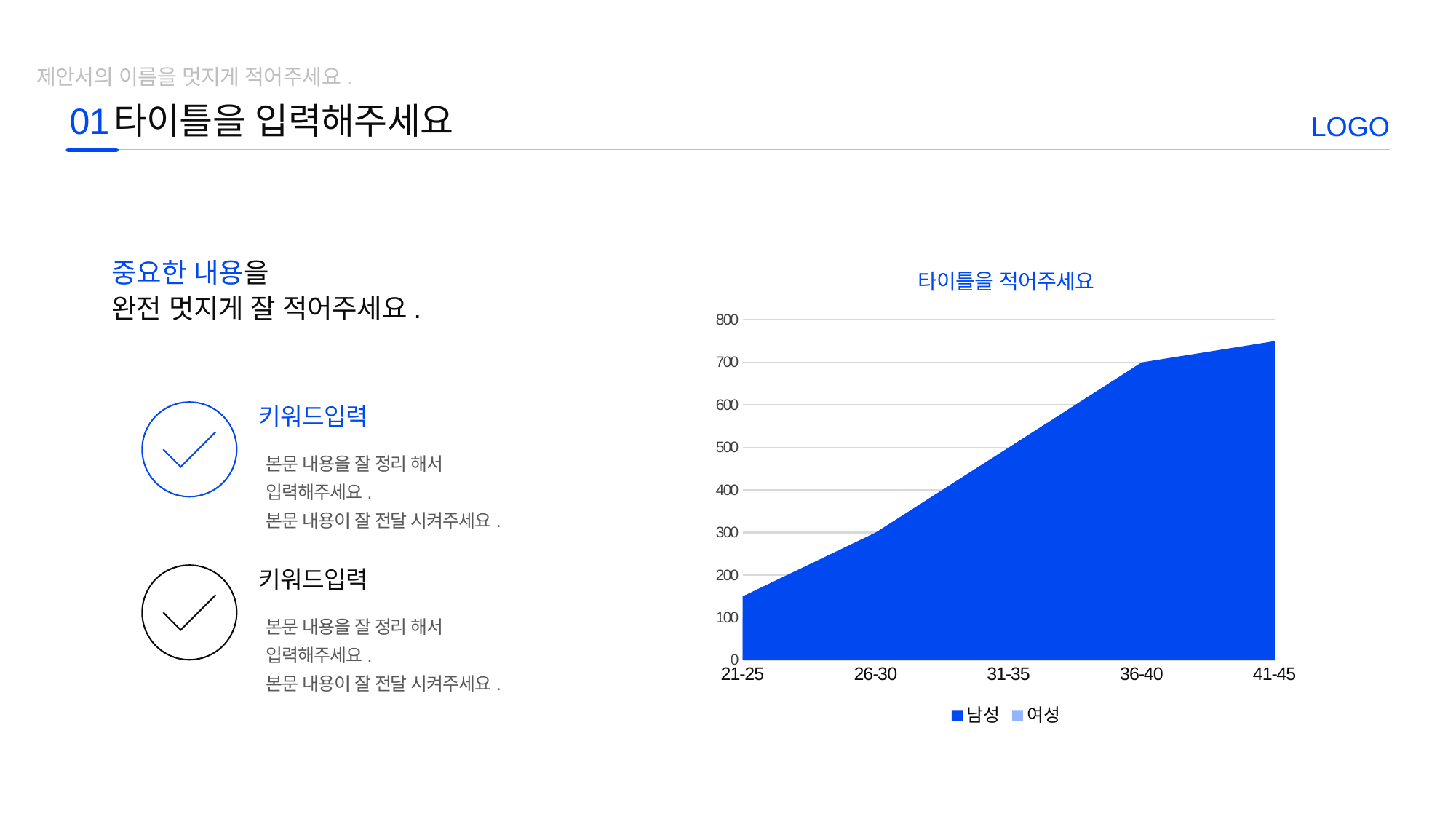

제안서의 이름을 멋지게 적어주세요.
01
타이틀을 입력해주세요
LOGO

### Chart: 타이틀을 적어주세요

| Category | 남성 | 여성 |
|---|---|---|
| 21-25 | 150.0 | 100.0 |
| 26-30 | 300.0 | 250.0 |
| 31-35 | 500.0 | 300.0 |
| 36-40 | 700.0 | 500.0 |
| 41-45 | 750.0 | 550.0 |
중요한 내용을
완전 멋지게 잘 적어주세요.
키워드입력

본문 내용을 잘 정리 해서 입력해주세요.
본문 내용이 잘 전달 시켜주세요.
키워드입력

본문 내용을 잘 정리 해서 입력해주세요.
본문 내용이 잘 전달 시켜주세요.